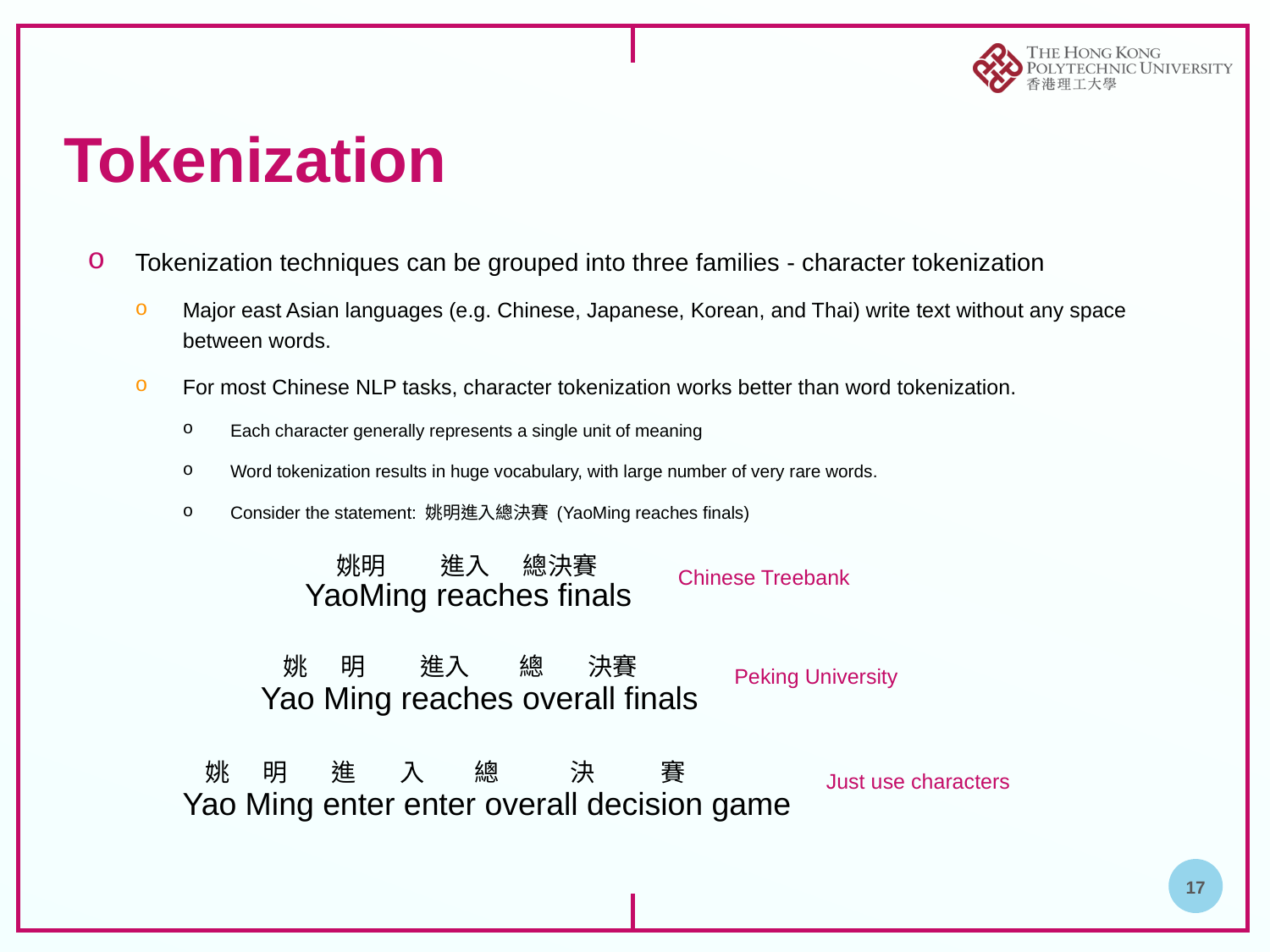

# Tokenization
Tokenization techniques can be grouped into three families - character tokenization
Major east Asian languages (e.g. Chinese, Japanese, Korean, and Thai) write text without any space between words.
For most Chinese NLP tasks, character tokenization works better than word tokenization.
Each character generally represents a single unit of meaning
Word tokenization results in huge vocabulary, with large number of very rare words.
Consider the statement: 姚明進入總決賽 (YaoMing reaches finals)
   姚明          進入      總決賽
Chinese Treebank
YaoMing reaches finals
   姚      明          進入         總        決賽
Peking University
Yao Ming reaches overall finals
   姚      明        進        入         總             決            賽
Just use characters
Yao Ming enter enter overall decision game